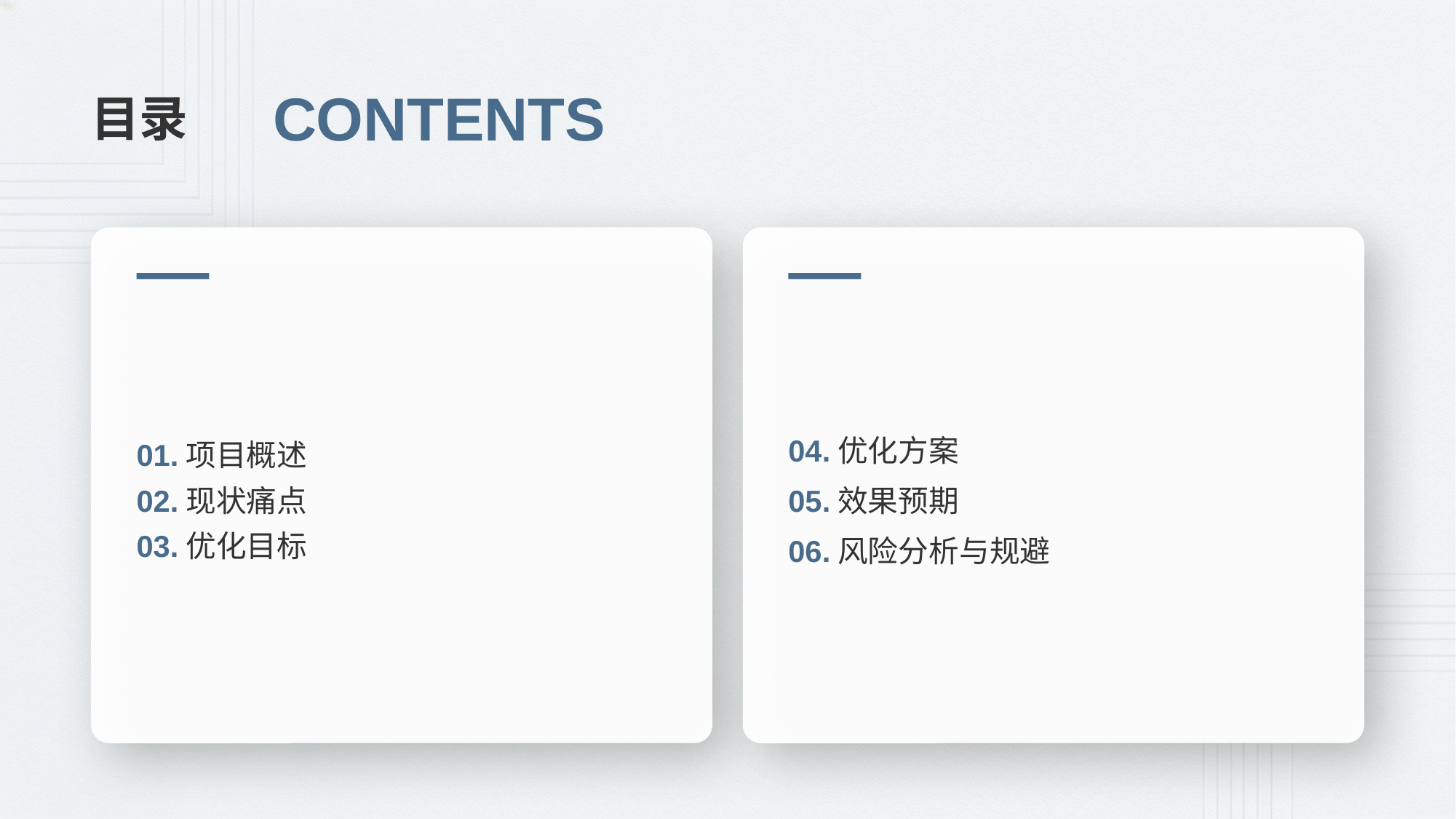

CONTENTS
目录

01.项目概述
02.现状痛点
03.优化目标

04.优化方案
05.效果预期
06.风险分析与规避